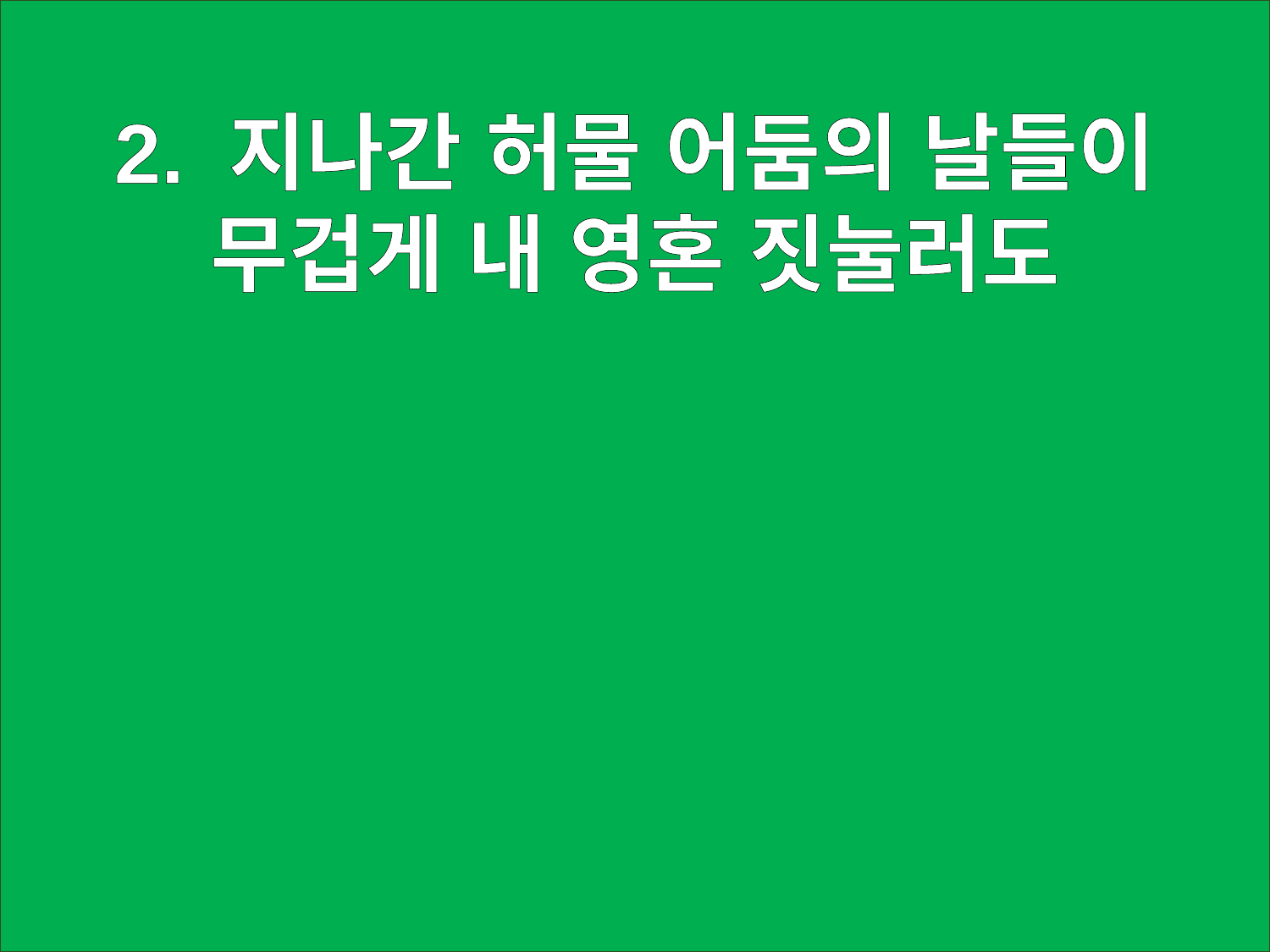

2. 지나간 허물 어둠의 날들이
무겁게 내 영혼 짓눌러도